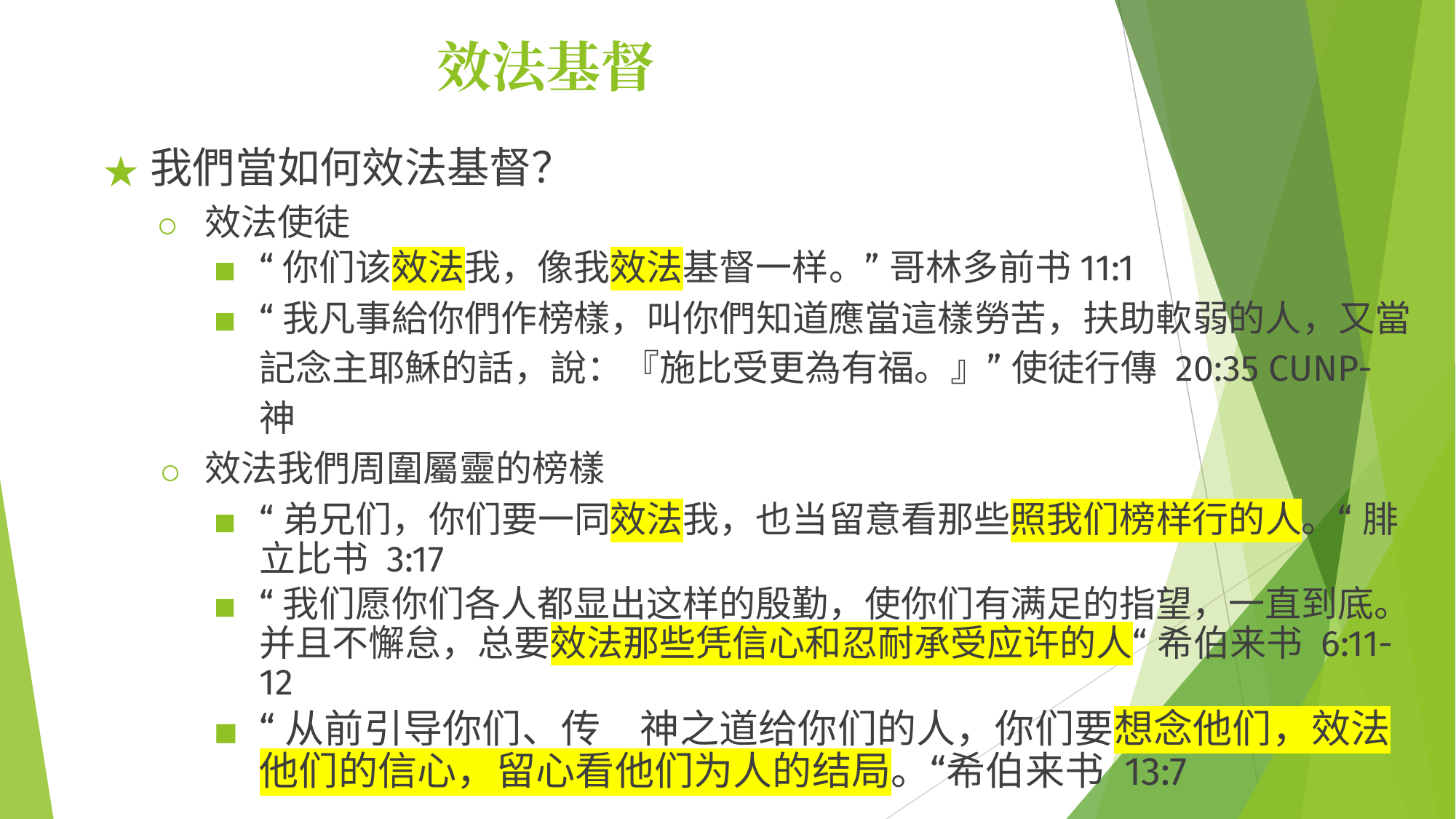

# 效法基督

我們當如何效法基督？
效法使徒
“你们该效法我，像我效法基督一样。” 哥林多前书11:1
“我凡事給你們作榜樣，叫你們知道應當這樣勞苦，扶助軟弱的人，又當記念主耶穌的話，說：『施比受更為有福。』” 使徒行傳‬ ‭20:35‬ ‭CUNP-神‬‬
效法我們周圍屬靈的榜樣
“弟兄们，你们要一同效法我，也当留意看那些照我们榜样行的人。“ 腓立比书 3:17
“我们愿你们各人都显出这样的殷勤，使你们有满足的指望，一直到底。 并且不懈怠，总要效法那些凭信心和忍耐承受应许的人“ 希伯来书‬ ‭6:11-12‬
“从前引导你们、传　神之道给你们的人，你们要想念他们，效法他们的信心，留心看他们为人的结局。“‭‭希伯来书‬ ‭13:7‬